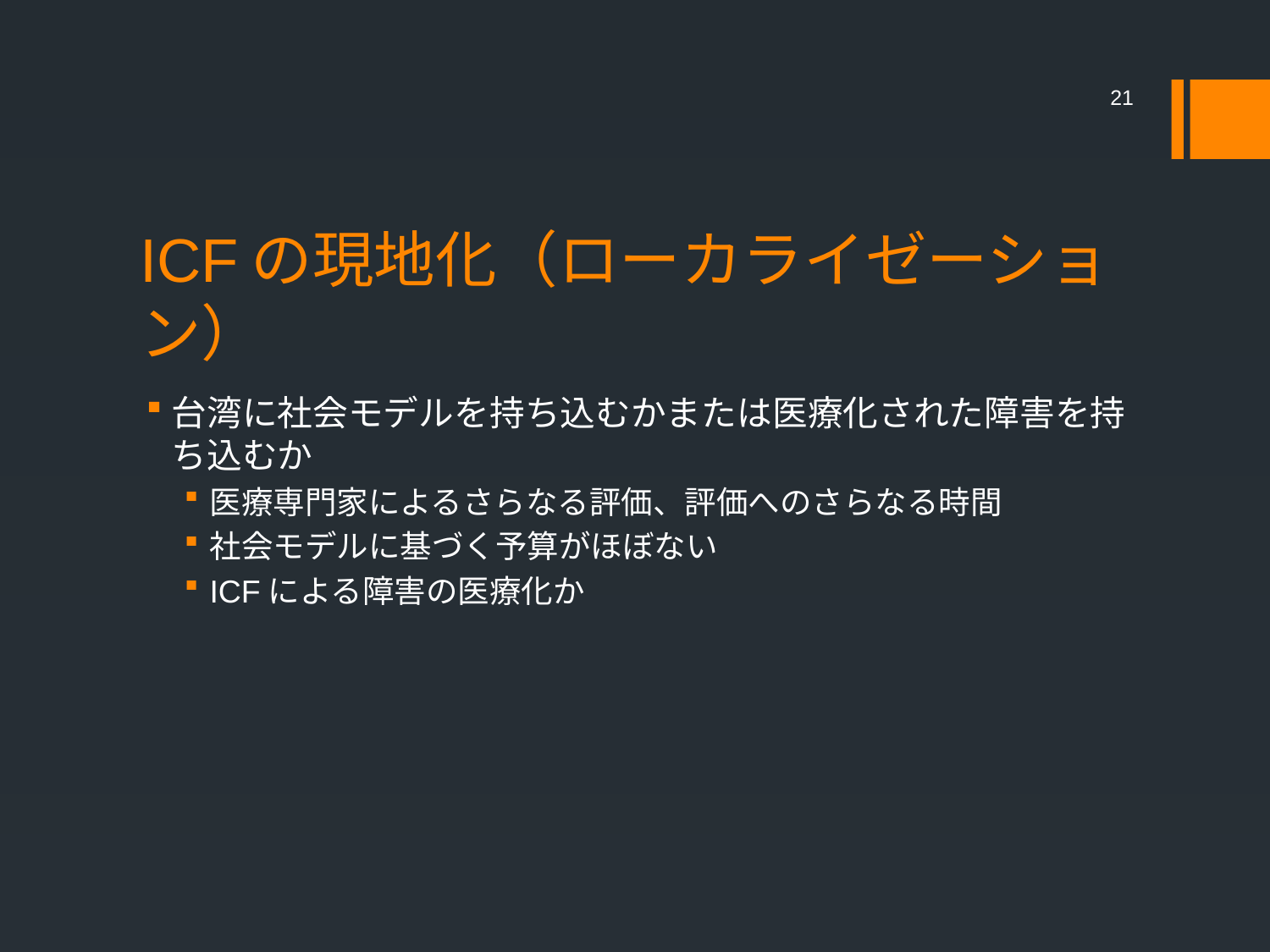

21
# ICFの現地化（ローカライゼーション）
台湾に社会モデルを持ち込むかまたは医療化された障害を持ち込むか
医療専門家によるさらなる評価、評価へのさらなる時間
社会モデルに基づく予算がほぼない
ICFによる障害の医療化か